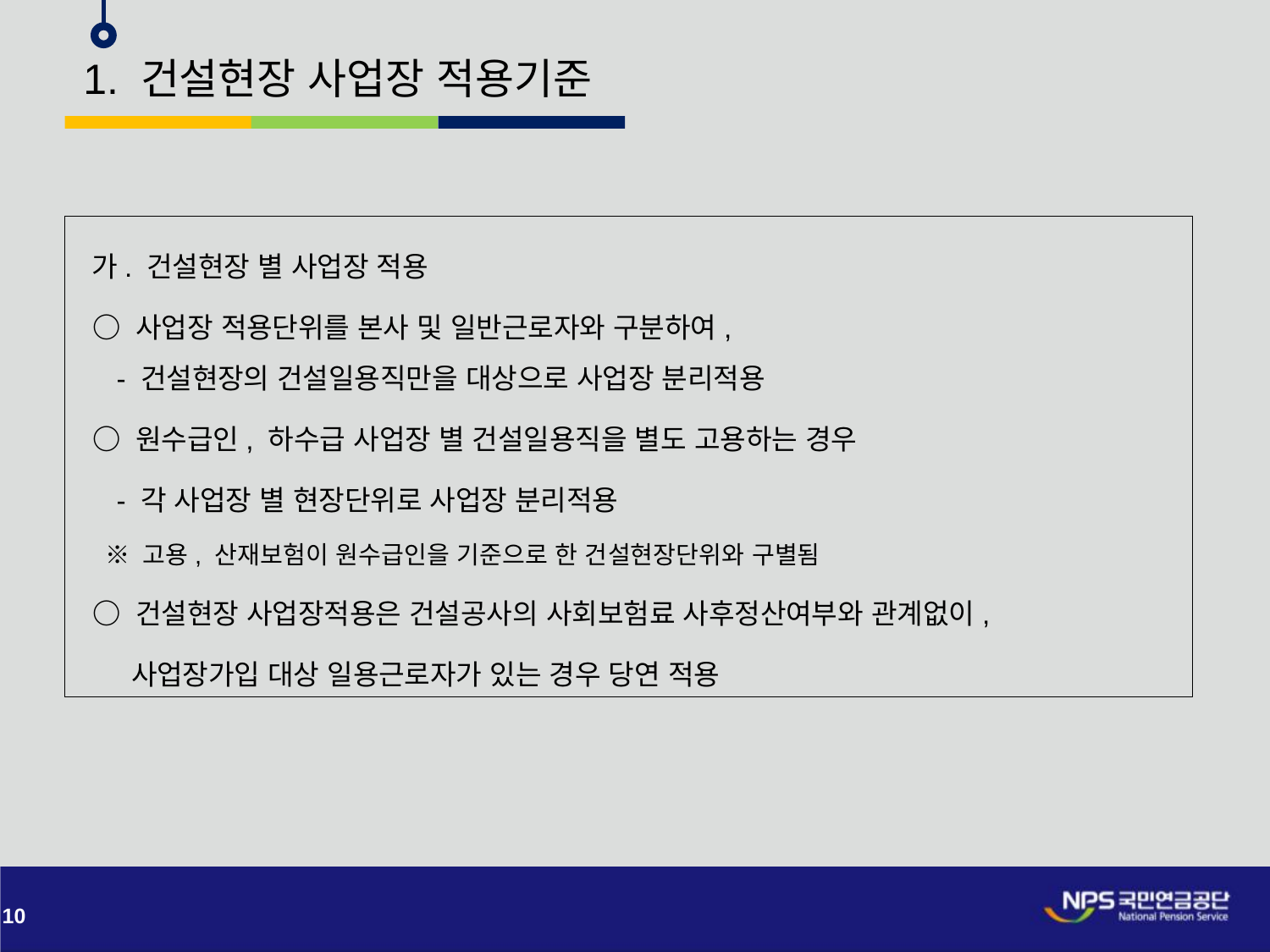

1. 건설현장 사업장 적용기준

 가. 건설현장 별 사업장 적용
  ○ 사업장 적용단위를 본사 및 일반근로자와 구분하여,
     - 건설현장의 건설일용직만을 대상으로 사업장 분리적용
  ○ 원수급인, 하수급 사업장 별 건설일용직을 별도 고용하는 경우
     - 각 사업장 별 현장단위로 사업장 분리적용
    ※ 고용, 산재보험이 원수급인을 기준으로 한 건설현장단위와 구별됨
  ○ 건설현장 사업장적용은 건설공사의 사회보험료 사후정산여부와 관계없이,
      사업장가입 대상 일용근로자가 있는 경우 당연 적용